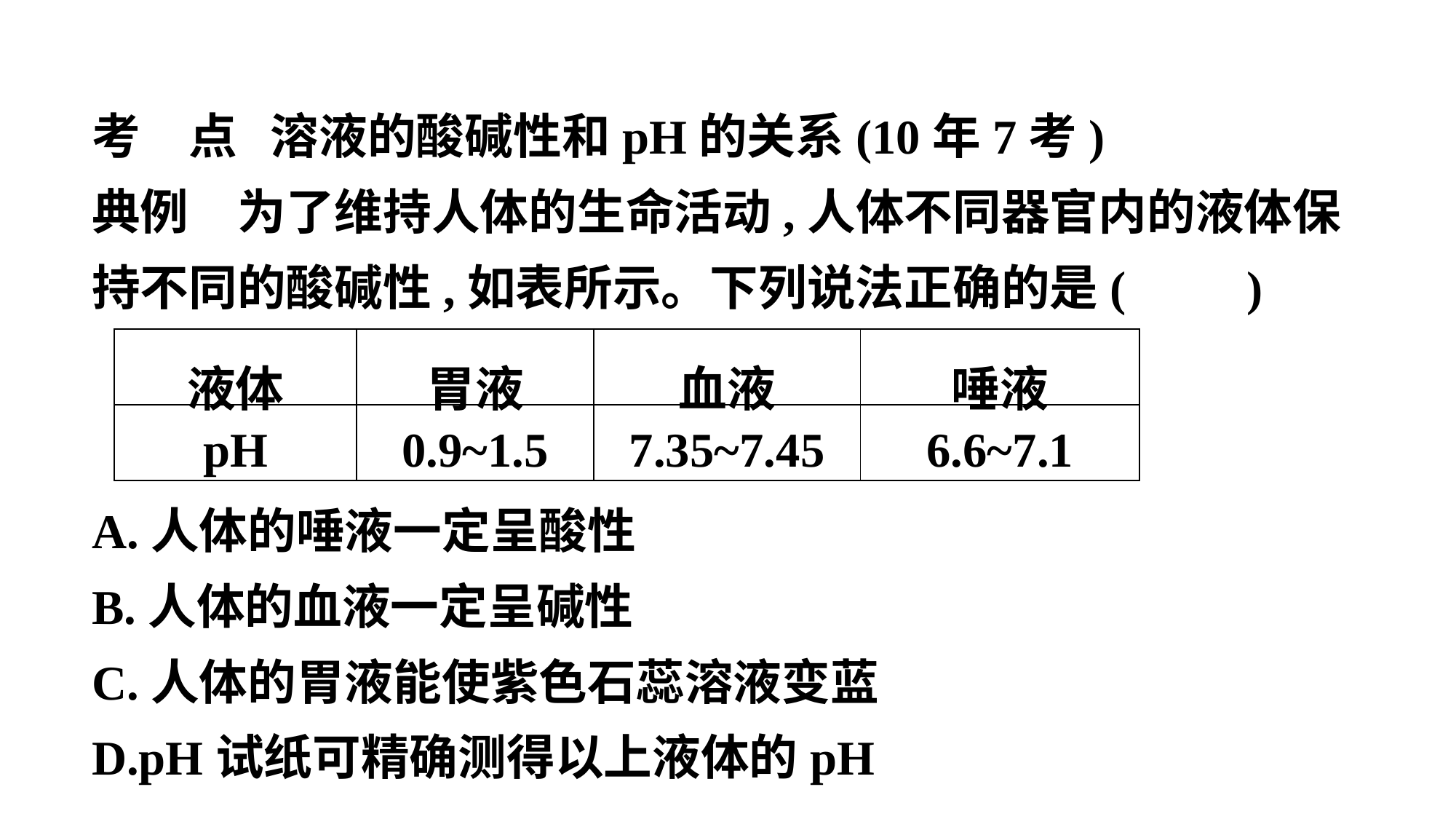

考　点   溶液的酸碱性和pH的关系(10年7考)
典例　为了维持人体的生命活动,人体不同器官内的液体保持不同的酸碱性,如表所示。下列说法正确的是(　　)
| 液体 | 胃液 | 血液 | 唾液 |
| --- | --- | --- | --- |
| pH | 0.9~1.5 | 7.35~7.45 | 6.6~7.1 |
A.人体的唾液一定呈酸性
B.人体的血液一定呈碱性
C.人体的胃液能使紫色石蕊溶液变蓝
D.pH试纸可精确测得以上液体的pH